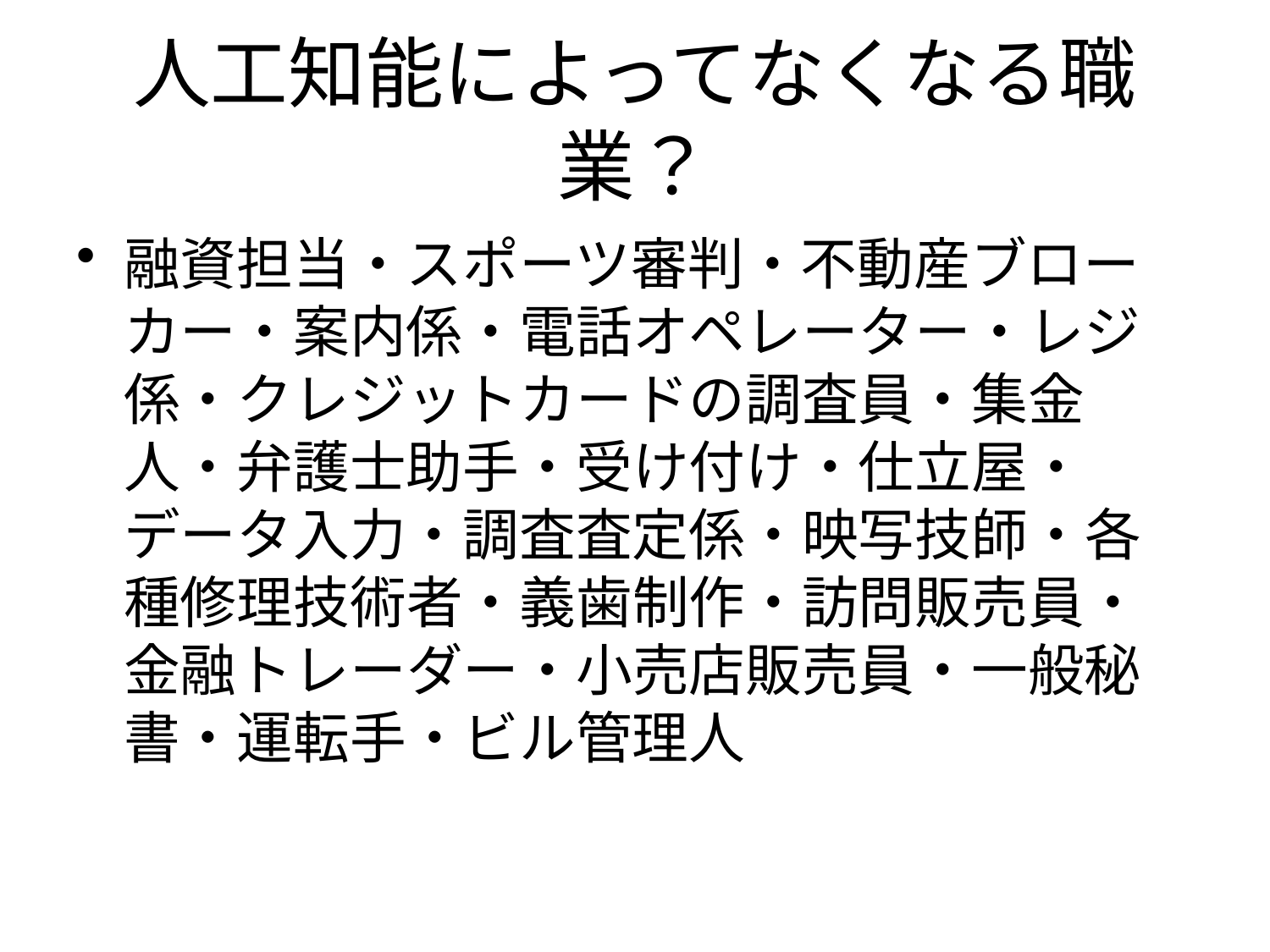

# 人工知能によってなくなる職業？
融資担当・スポーツ審判・不動産ブローカー・案内係・電話オペレーター・レジ係・クレジットカードの調査員・集金人・弁護士助手・受け付け・仕立屋・データ入力・調査査定係・映写技師・各種修理技術者・義歯制作・訪問販売員・金融トレーダー・小売店販売員・一般秘書・運転手・ビル管理人